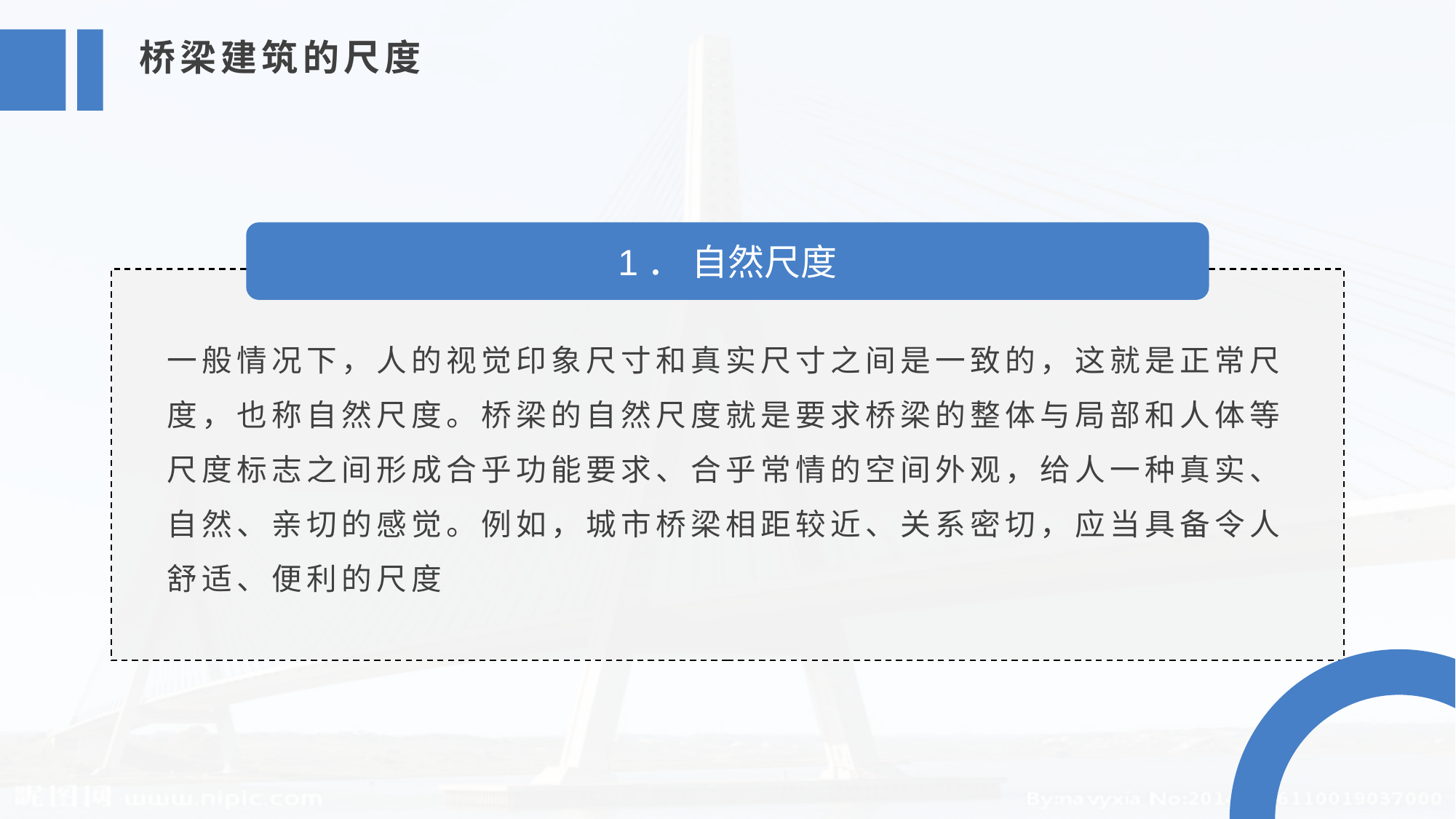

桥梁建筑的尺度
1． 自然尺度

一般情况下，人的视觉印象尺寸和真实尺寸之间是一致的，这就是正常尺度，也称自然尺度。桥梁的自然尺度就是要求桥梁的整体与局部和人体等尺度标志之间形成合乎功能要求、合乎常情的空间外观，给人一种真实、自然、亲切的感觉。例如，城市桥梁相距较近、关系密切，应当具备令人舒适、便利的尺度